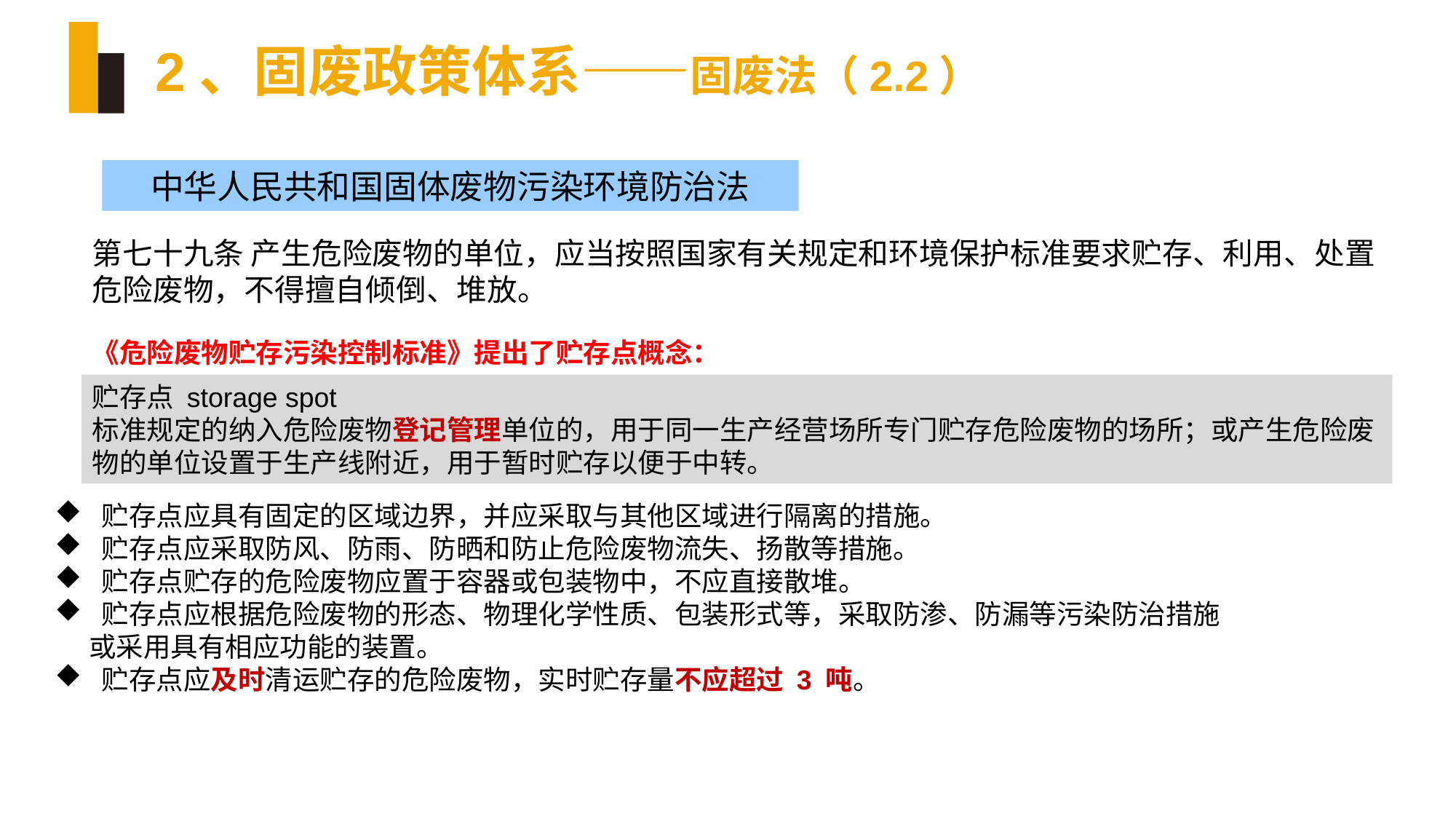

# 2、固废政策体系——固废法（2.2）
中华人民共和国固体废物污染环境防治法
第七十九条 产生危险废物的单位，应当按照国家有关规定和环境保护标准要求贮存、利用、处置危险废物，不得擅自倾倒、堆放。
《危险废物贮存污染控制标准》提出了贮存点概念：
贮存点 storage spot
标准规定的纳入危险废物登记管理单位的，用于同一生产经营场所专门贮存危险废物的场所；或产生危险废物的单位设置于生产线附近，用于暂时贮存以便于中转。
 贮存点应具有固定的区域边界，并应采取与其他区域进行隔离的措施。
 贮存点应采取防风、防雨、防晒和防止危险废物流失、扬散等措施。
 贮存点贮存的危险废物应置于容器或包装物中，不应直接散堆。
 贮存点应根据危险废物的形态、物理化学性质、包装形式等，采取防渗、防漏等污染防治措施或采用具有相应功能的装置。
 贮存点应及时清运贮存的危险废物，实时贮存量不应超过 3 吨。
15